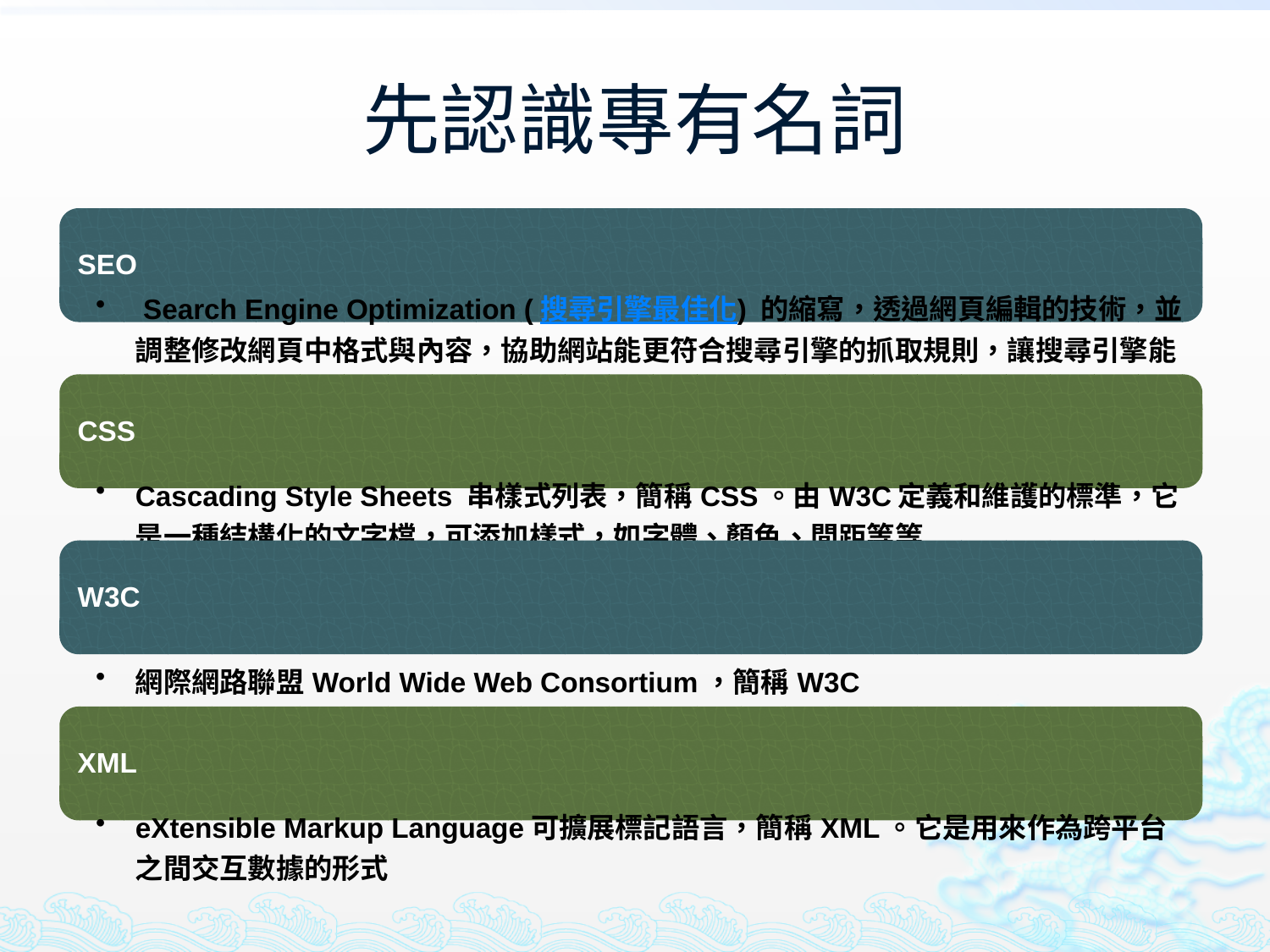

# 先認識專有名詞
SEO
CSS
W3C
XML
 Search Engine Optimization (搜尋引擎最佳化) 的縮寫，透過網頁編輯的技術，並調整修改網頁中格式與內容，協助網站能更符合搜尋引擎的抓取規則，讓搜尋引擎能更正確地索引網站內容
Cascading Style Sheets 串樣式列表，簡稱CSS。由W3C定義和維護的標準，它是一種結構化的文字檔，可添加樣式，如字體、顏色、間距等等
網際網路聯盟World Wide Web Consortium，簡稱W3C
eXtensible Markup Language可擴展標記語言，簡稱XML。它是用來作為跨平台之間交互數據的形式